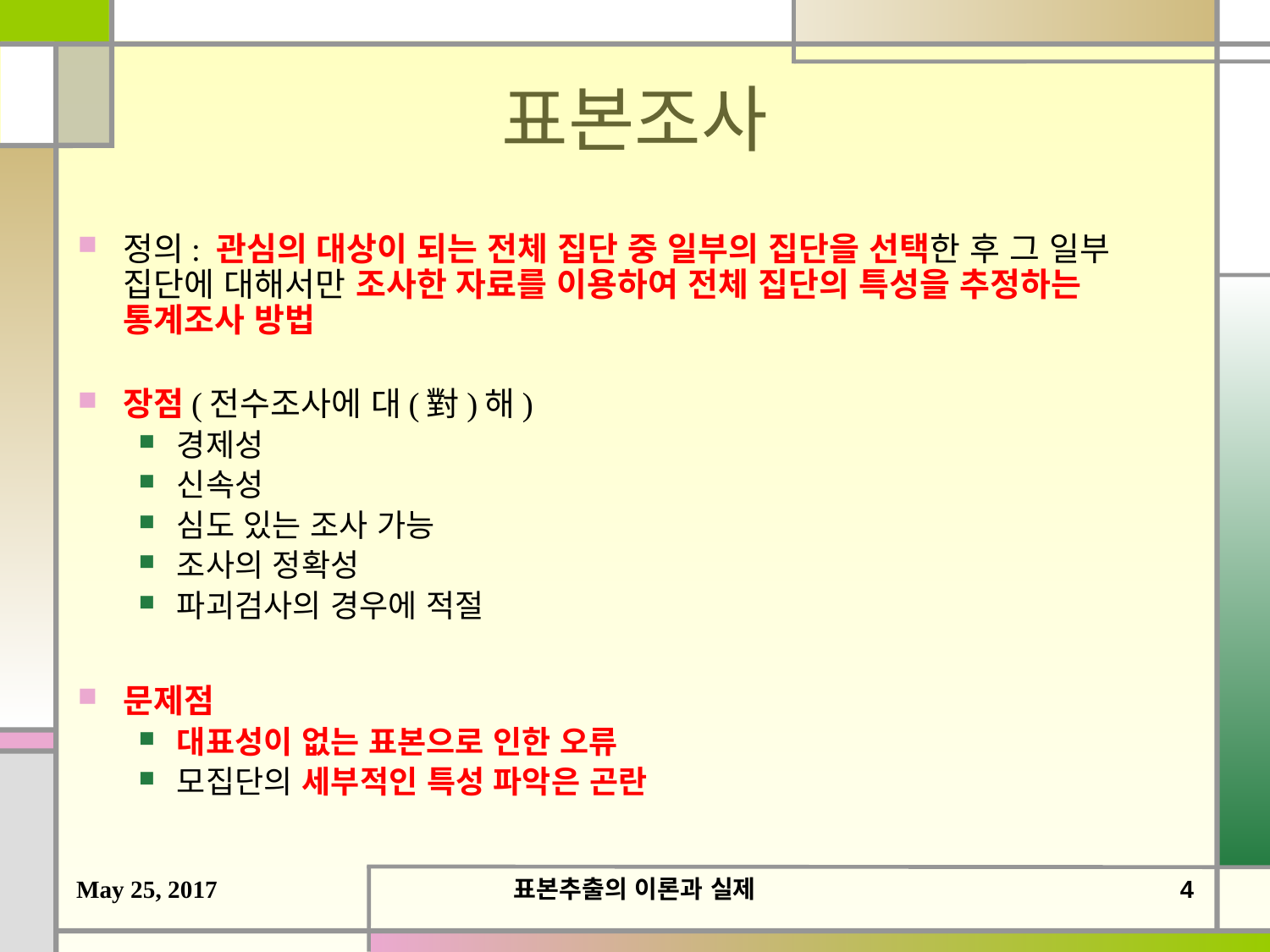

# 표본조사
정의: 관심의 대상이 되는 전체 집단 중 일부의 집단을 선택한 후 그 일부 집단에 대해서만 조사한 자료를 이용하여 전체 집단의 특성을 추정하는 통계조사 방법

장점(전수조사에 대(對)해)
경제성
신속성
심도 있는 조사 가능
조사의 정확성
파괴검사의 경우에 적절

문제점
대표성이 없는 표본으로 인한 오류
모집단의 세부적인 특성 파악은 곤란
May 25, 2017
표본추출의 이론과 실제

4